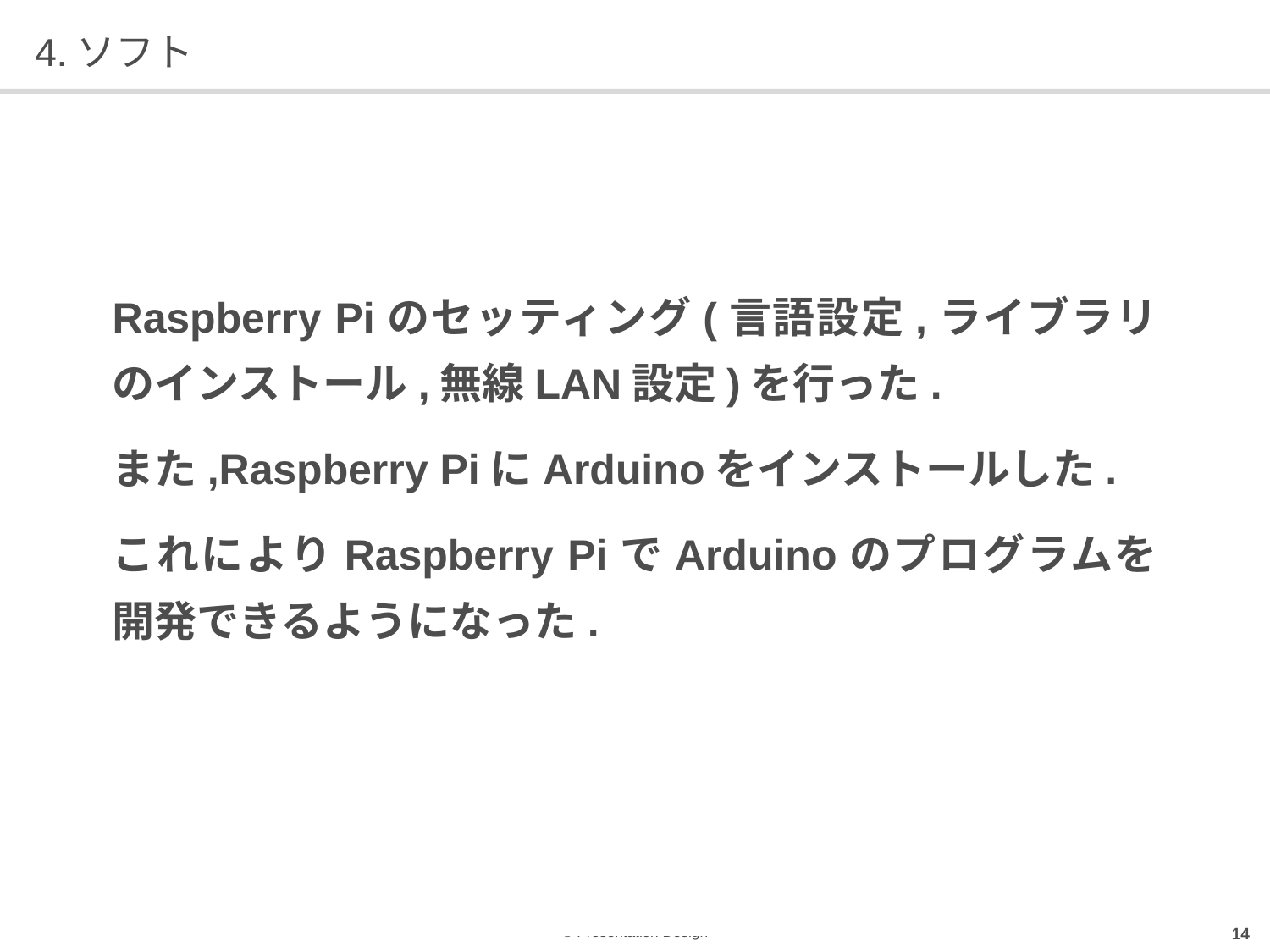

# 4.ソフト
Raspberry Piのセッティング(言語設定,ライブラリのインストール,無線LAN設定)を行った.
また,Raspberry PiにArduinoをインストールした.
これによりRaspberry PiでArduinoのプログラムを開発できるようになった.

14